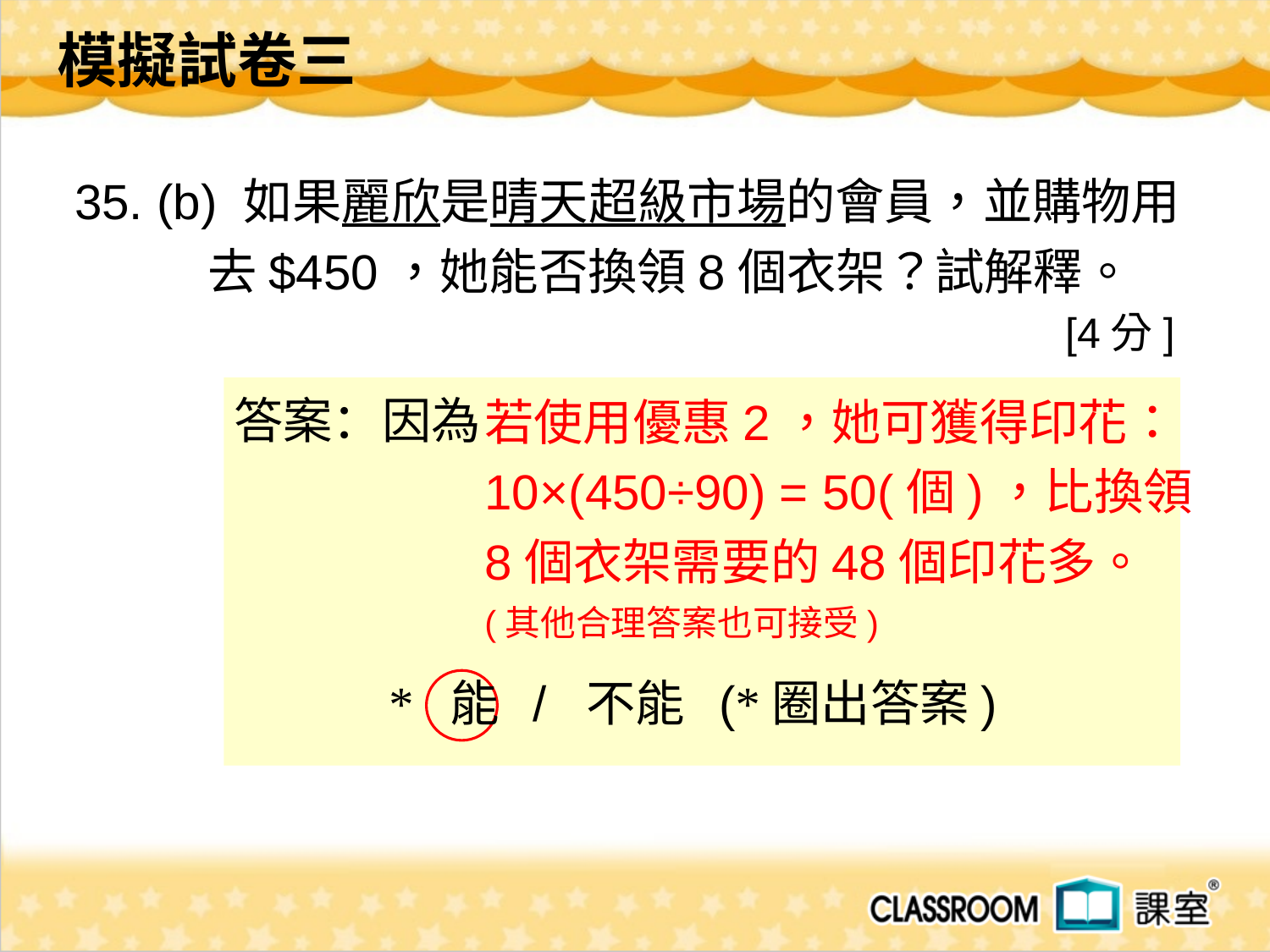

模擬試卷三
35. (b) 如果麗欣是晴天超級市場的會員，並購物用
           去$450，她能否換領8個衣架？試解釋。
                                                                        [4分]

答案：因為
若使用優惠2，她可獲得印花：
10×(450÷90) = 50(個)，比換領
8個衣架需要的48個印花多。
(其他合理答案也可接受)
 *  能  /  不能  (*圈出答案)